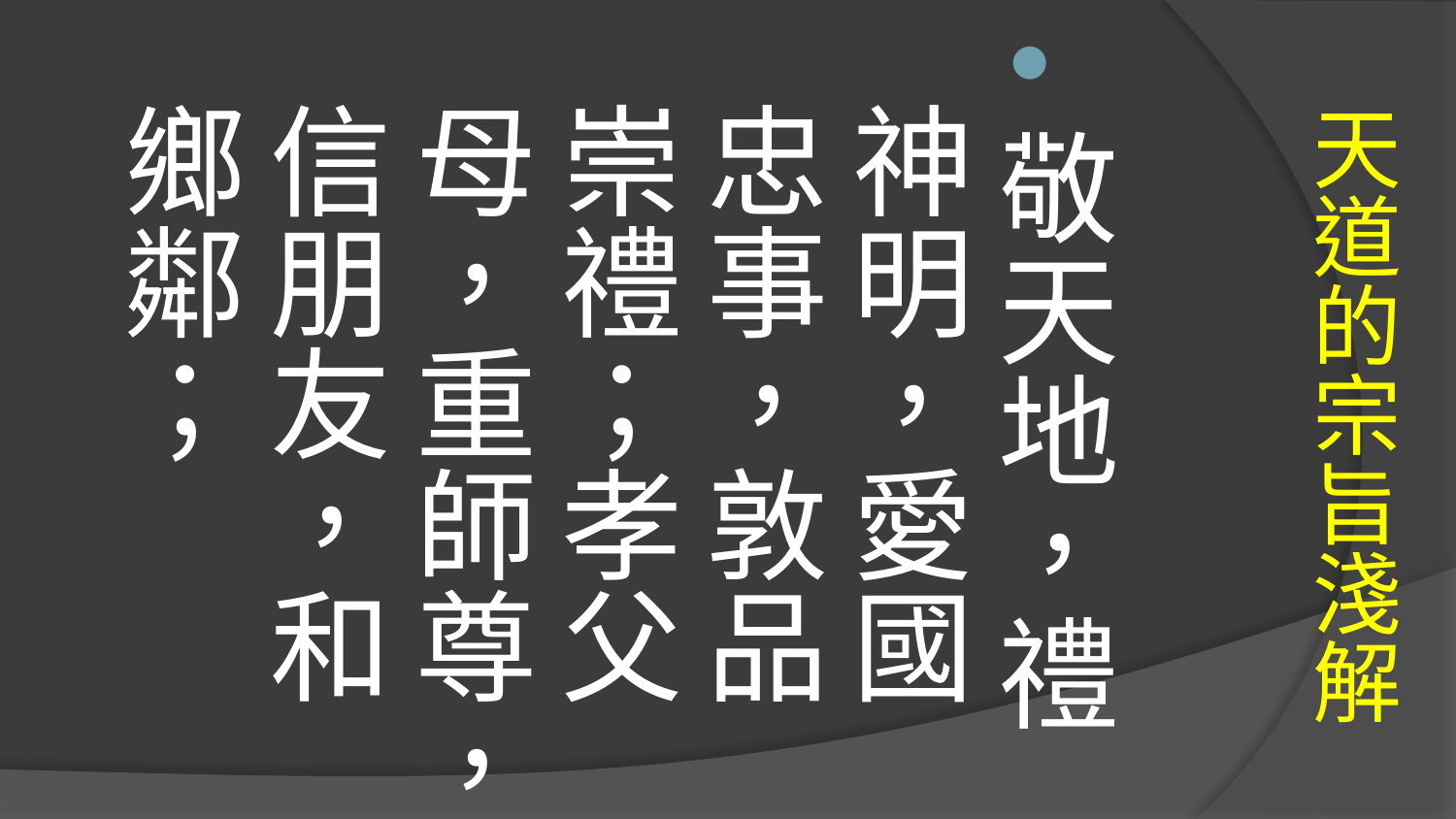

敬天地，禮神明，愛國忠事，敦品崇禮；孝父母，重師尊，信朋友，和鄉鄰；
# 天道的宗旨淺解